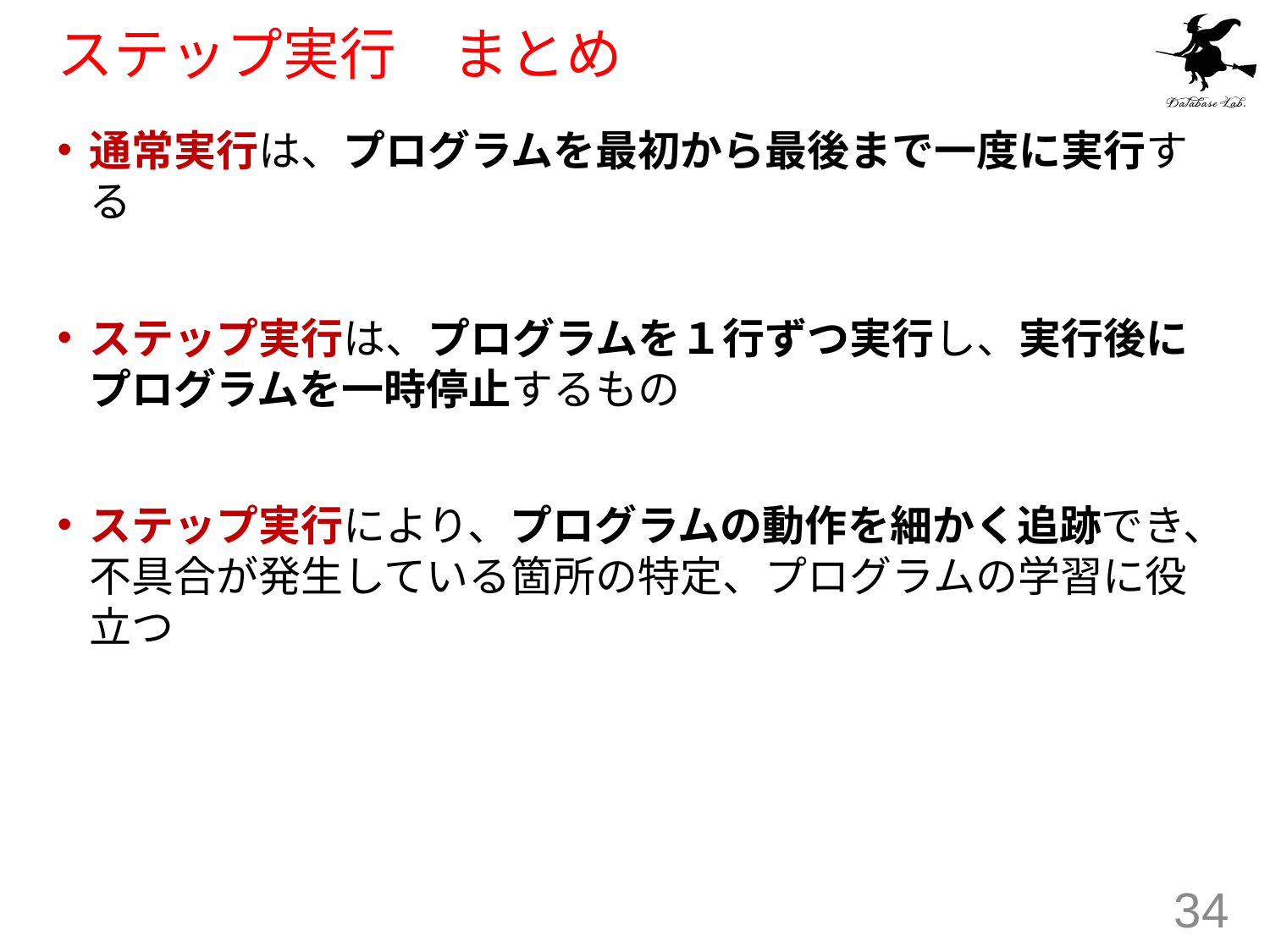

# ステップ実行　まとめ
通常実行は、プログラムを最初から最後まで一度に実行する

ステップ実行は、プログラムを１行ずつ実行し、実行後にプログラムを一時停止するもの

ステップ実行により、プログラムの動作を細かく追跡でき、不具合が発生している箇所の特定、プログラムの学習に役立つ

34